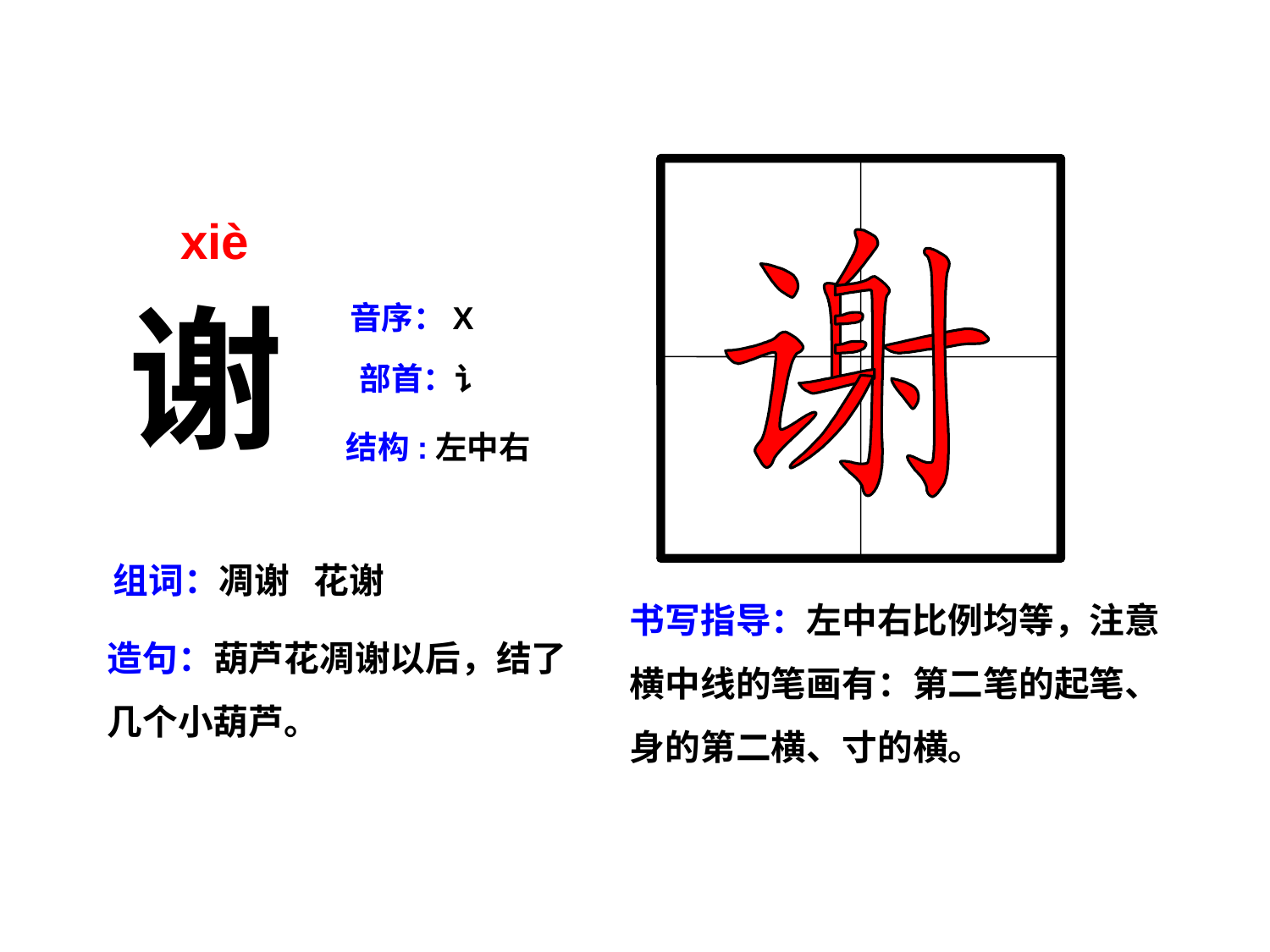

xiè

谢

音序：X

部首：讠

  结构:左中右
组词：凋谢   花谢
书写指导：左中右比例均等，注意横中线的笔画有：第二笔的起笔、身的第二横、寸的横。
造句：葫芦花凋谢以后，结了几个小葫芦。